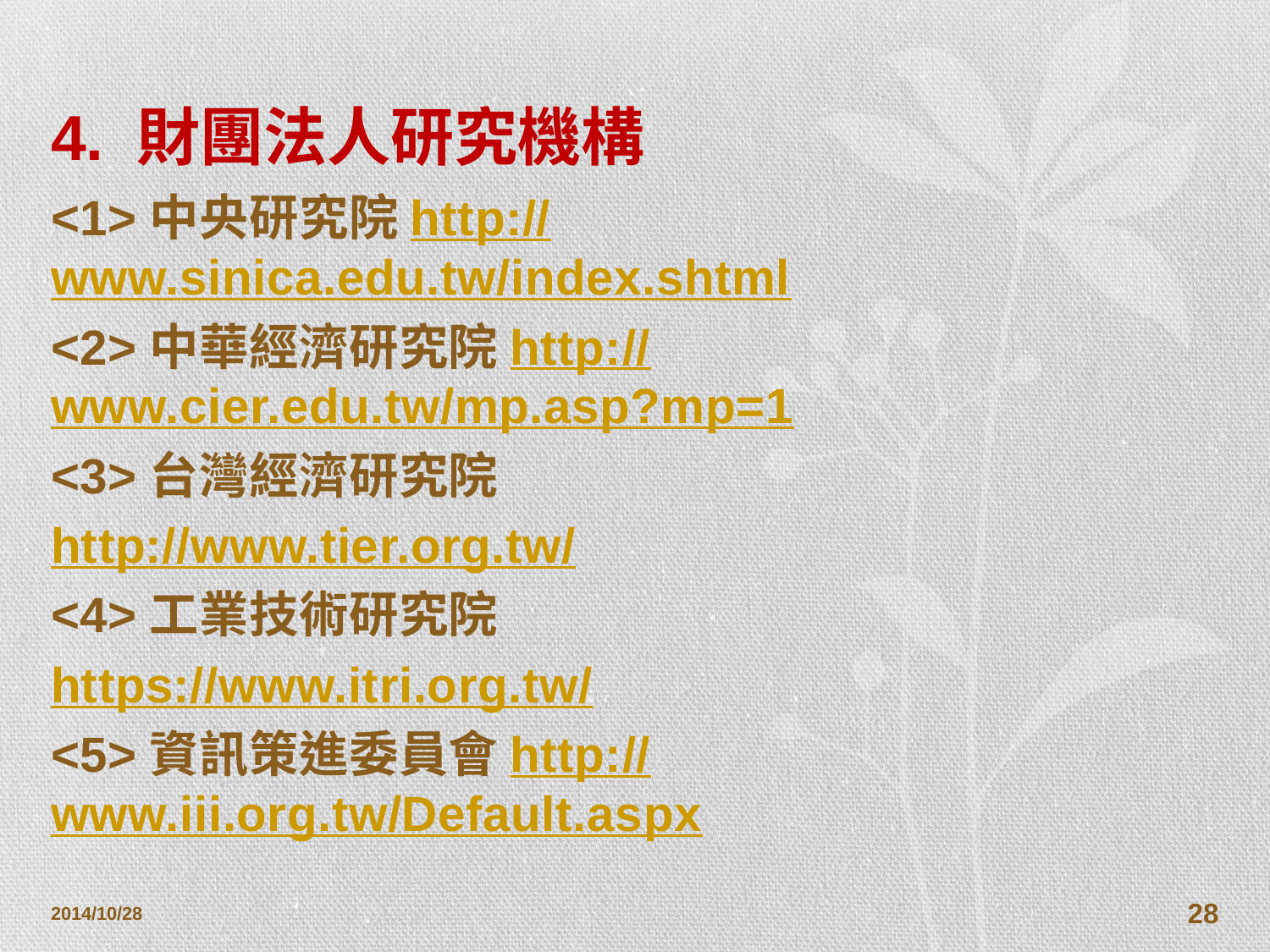

# 4. 財團法人研究機構
<1>中央研究院http://www.sinica.edu.tw/index.shtml
<2>中華經濟研究院http://www.cier.edu.tw/mp.asp?mp=1
<3>台灣經濟研究院
http://www.tier.org.tw/
<4>工業技術研究院
https://www.itri.org.tw/
<5>資訊策進委員會http://www.iii.org.tw/Default.aspx

2014/10/28
28